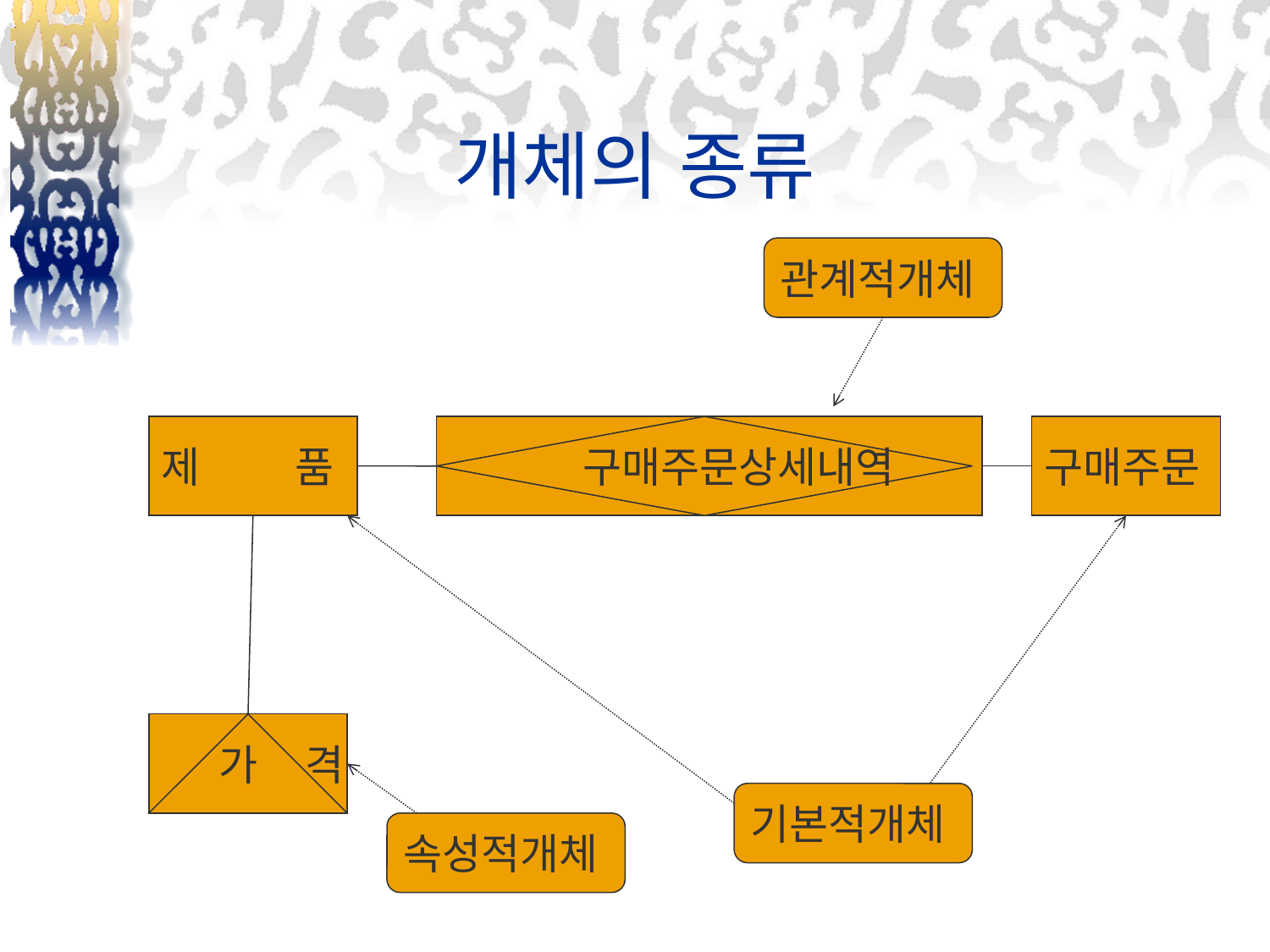

# 개체의 종류
관계적개체
제        품

구매주문상세내역
구매주문
    가    격
기본적개체
속성적개체